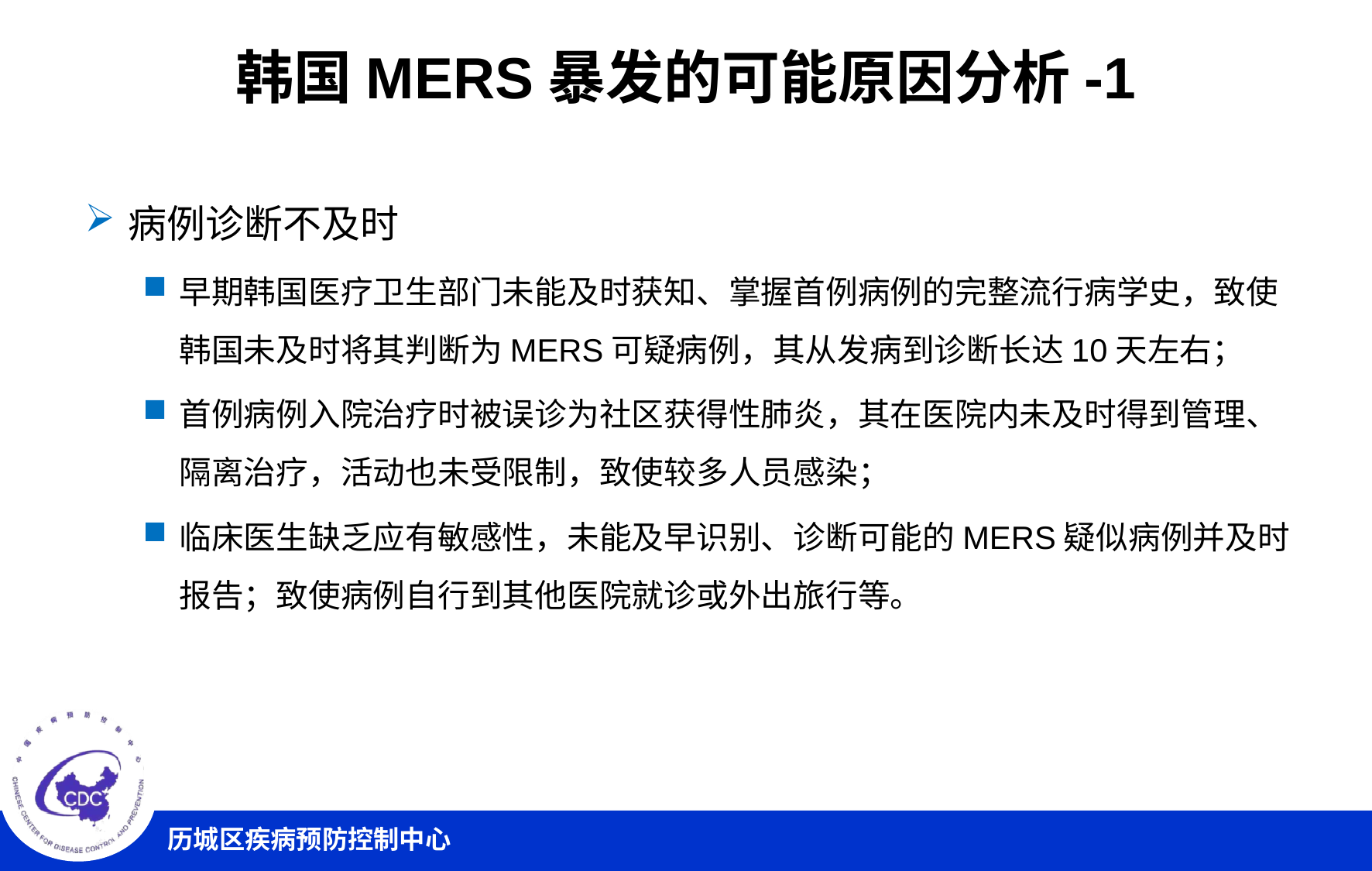

# 韩国MERS暴发的可能原因分析-1
病例诊断不及时
早期韩国医疗卫生部门未能及时获知、掌握首例病例的完整流行病学史，致使韩国未及时将其判断为MERS可疑病例，其从发病到诊断长达10天左右；
首例病例入院治疗时被误诊为社区获得性肺炎，其在医院内未及时得到管理、隔离治疗，活动也未受限制，致使较多人员感染；
临床医生缺乏应有敏感性，未能及早识别、诊断可能的MERS疑似病例并及时报告；致使病例自行到其他医院就诊或外出旅行等。